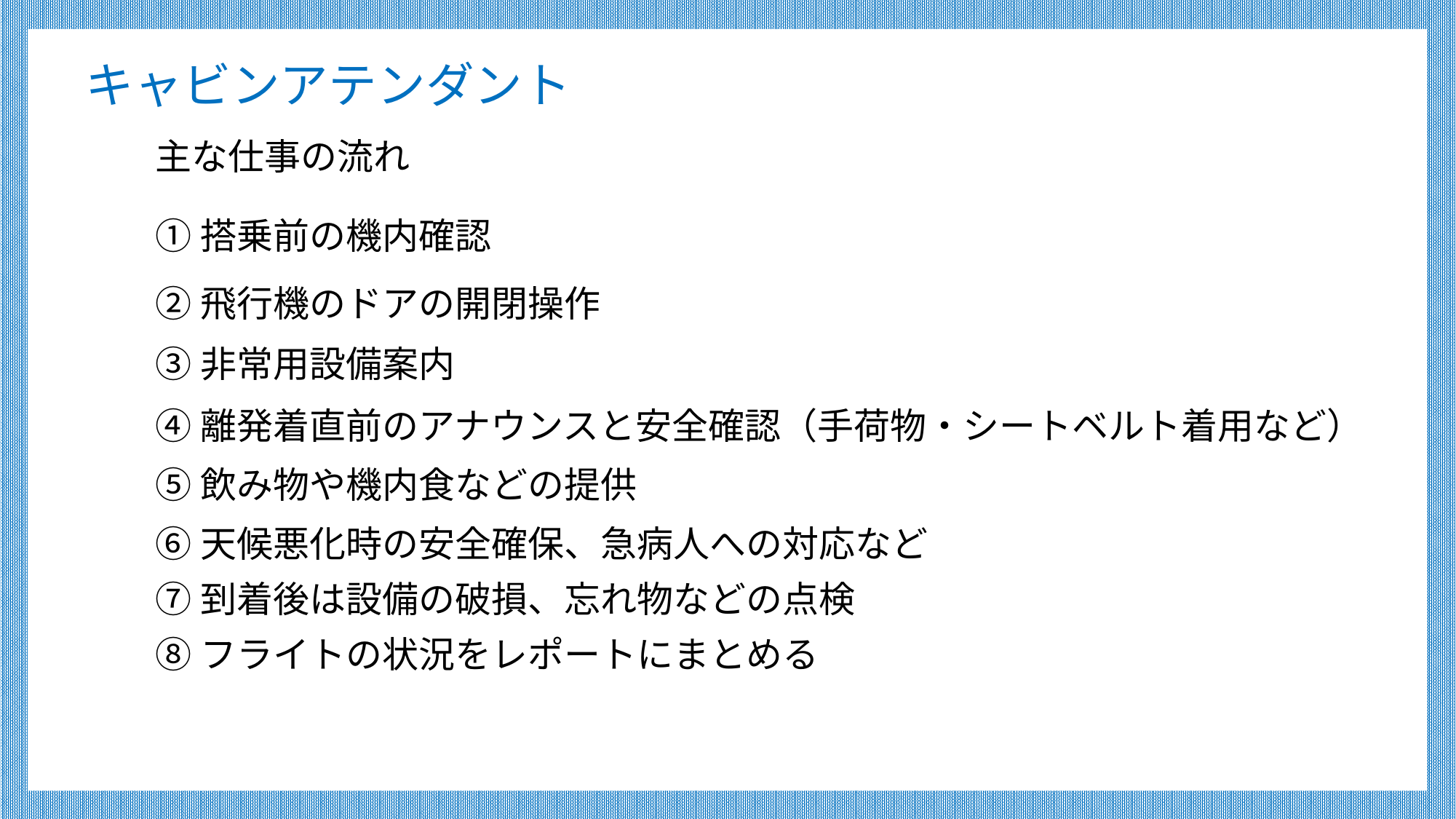

キャビンアテンダント
主な仕事の流れ
①搭乗前の機内確認
②飛行機のドアの開閉操作
③非常用設備案内

④離発着直前のアナウンスと安全確認（手荷物・シートベルト着用など）
⑤飲み物や機内食などの提供
⑥天候悪化時の安全確保、急病人への対応など
⑦到着後は設備の破損、忘れ物などの点検
⑧フライトの状況をレポートにまとめる